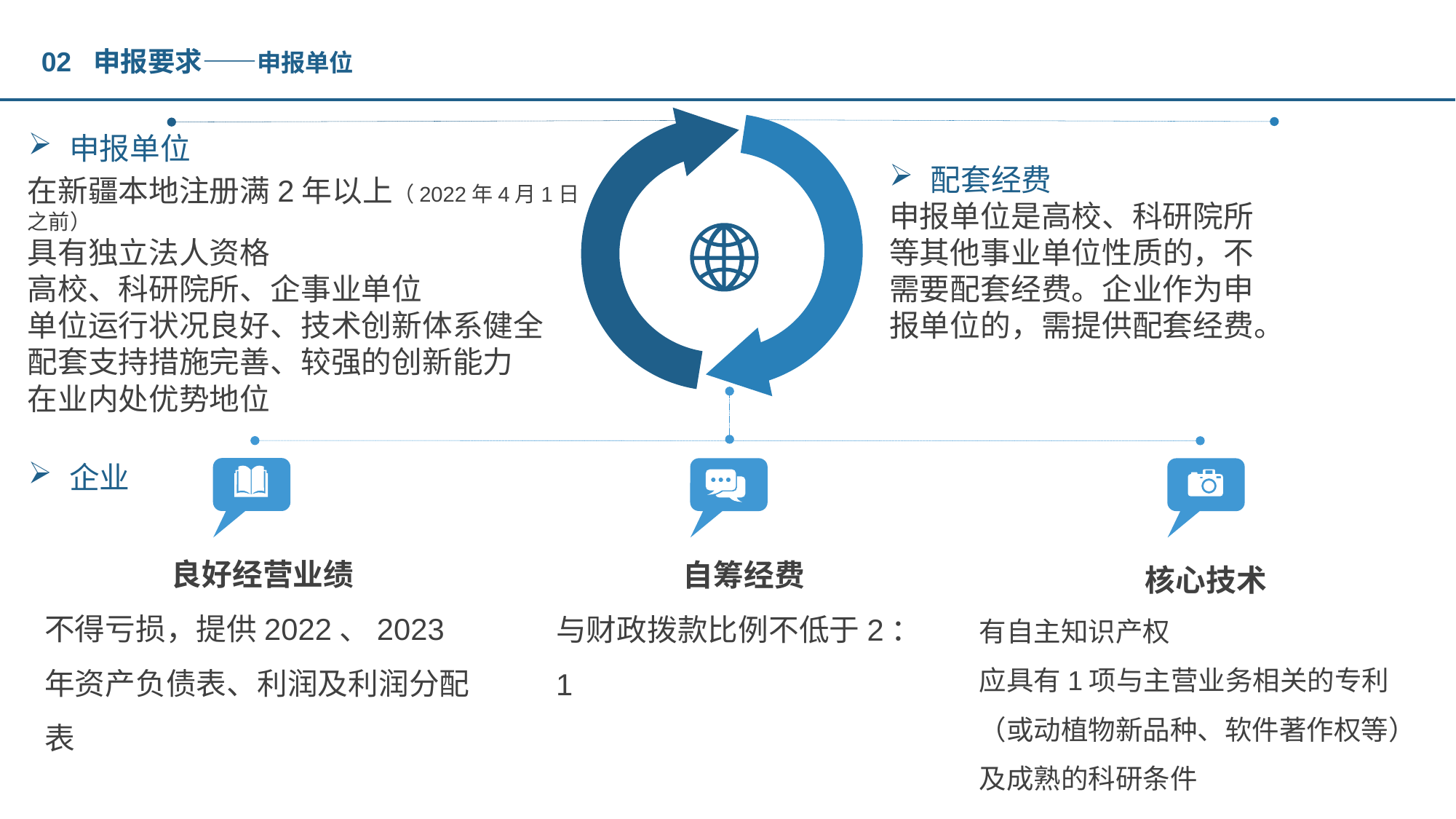

02  申报要求——申报单位
申报单位

配套经费
申报单位是高校、科研院所等其他事业单位性质的，不需要配套经费。企业作为申报单位的，需提供配套经费。

在新疆本地注册满2年以上（2022年4月1日之前）
具有独立法人资格
高校、科研院所、企事业单位
单位运行状况良好、技术创新体系健全
配套支持措施完善、较强的创新能力
在业内处优势地位

企业

良好经营业绩
不得亏损，提供2022、2023年资产负债表、利润及利润分配表

自筹经费
与财政拨款比例不低于2：1

核心技术
有自主知识产权
应具有1项与主营业务相关的专利（或动植物新品种、软件著作权等）及成熟的科研条件